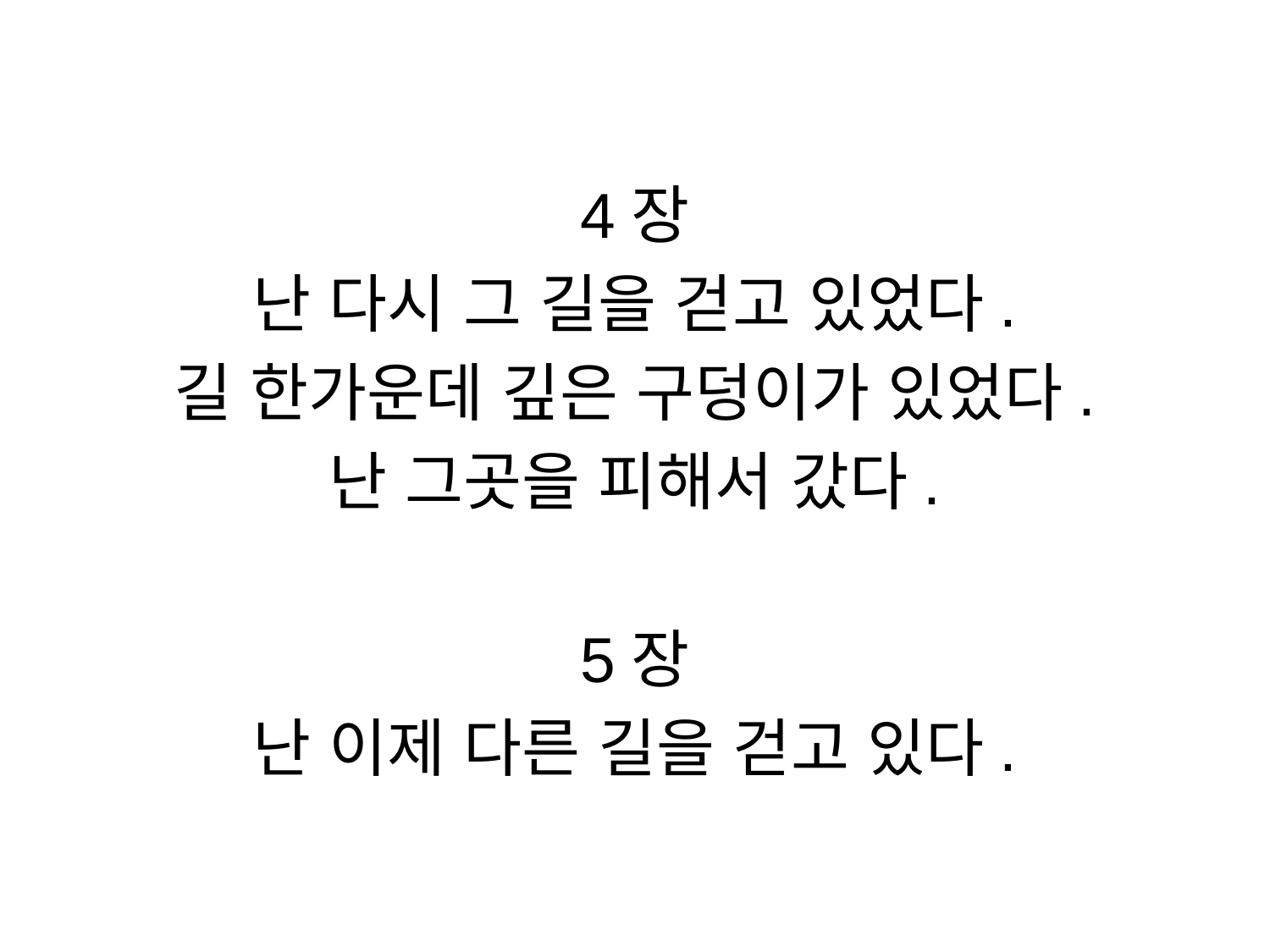

4장
난 다시 그 길을 걷고 있었다.
길 한가운데 깊은 구덩이가 있었다.
난 그곳을 피해서 갔다.

5장
난 이제 다른 길을 걷고 있다.